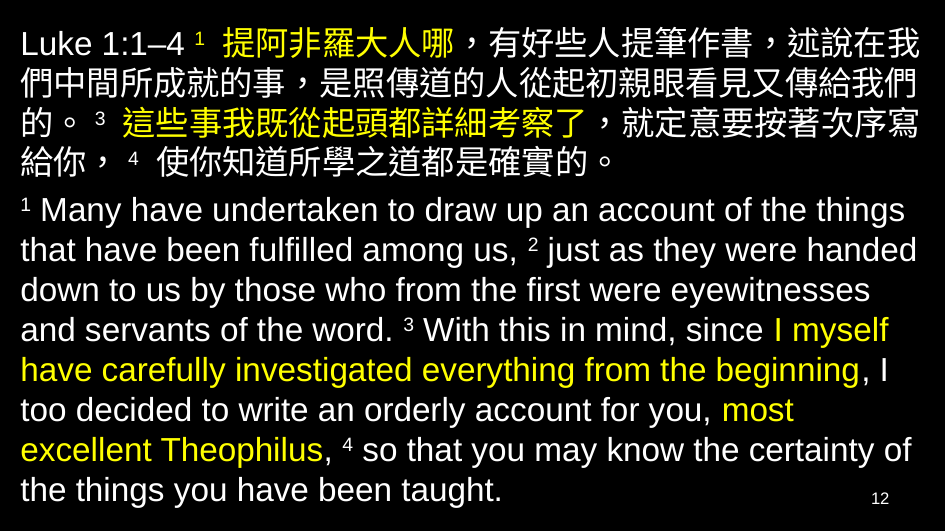

Luke 1:1–4 1 提阿非羅大人哪，有好些人提筆作書，述說在我們中間所成就的事，是照傳道的人從起初親眼看見又傳給我們的。3 這些事我既從起頭都詳細考察了，就定意要按著次序寫給你，4 使你知道所學之道都是確實的。
1 Many have undertaken to draw up an account of the things that have been fulfilled among us, 2 just as they were handed down to us by those who from the first were eyewitnesses and servants of the word. 3 With this in mind, since I myself have carefully investigated everything from the beginning, I too decided to write an orderly account for you, most excellent Theophilus, 4 so that you may know the certainty of the things you have been taught.

12